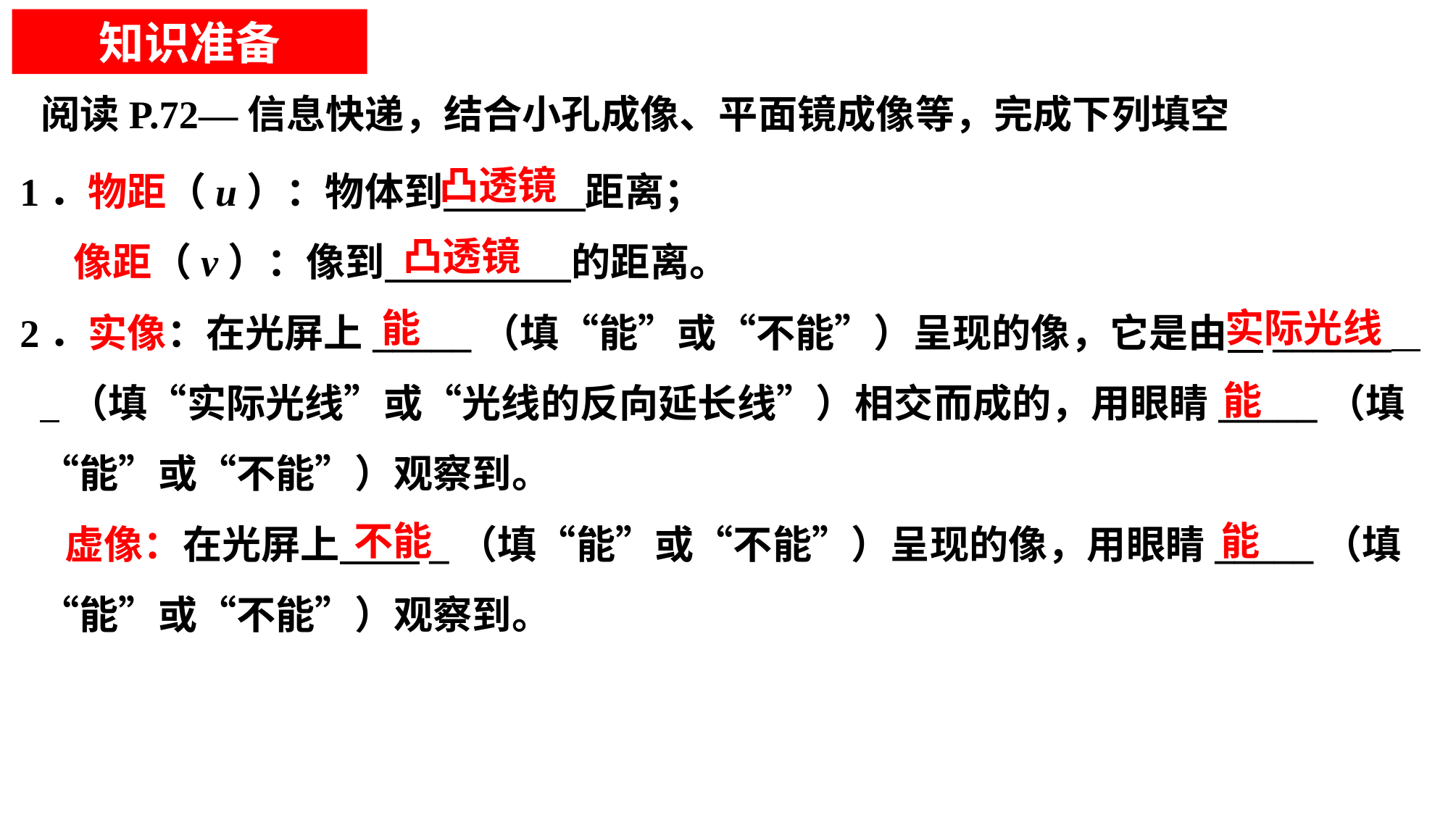

知识准备
阅读P.72—信息快递，结合小孔成像、平面镜成像等，完成下列填空
1．物距（u）：物体到                距离；
     像距（v）：像到                     的距离。
2．实像：在光屏上_____（填“能”或“不能”）呈现的像，它是由    ______      （填“实际光线”或“光线的反向延长线”）相交而成的，用眼睛_____（填“能”或“不能”）观察到。
    虚像：在光屏上         _（填“能”或“不能”）呈现的像，用眼睛_____（填“能”或“不能”）观察到。
凸透镜
凸透镜
能
实际光线
能
能
不能